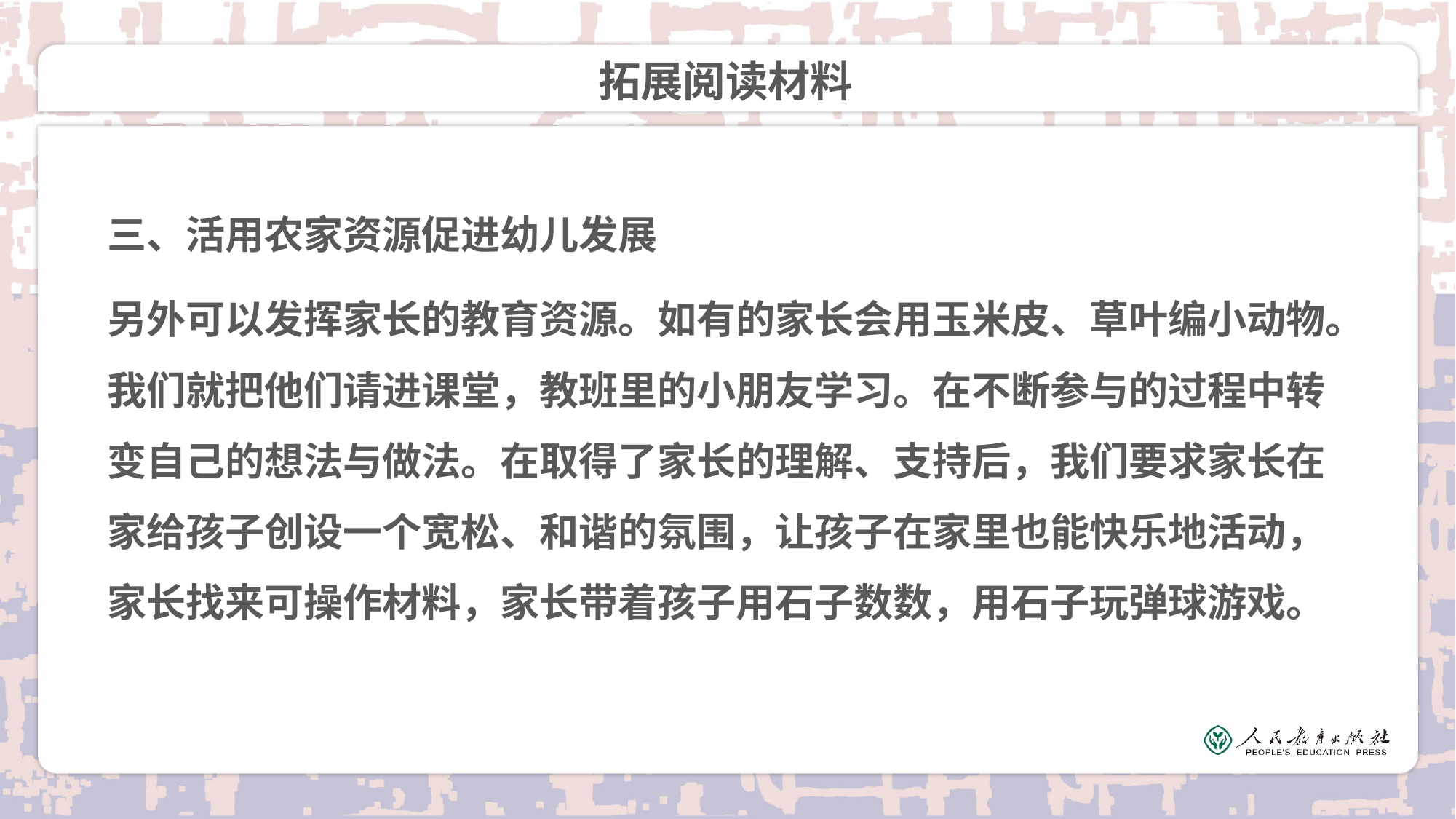

# 拓展阅读材料
三、活用农家资源促进幼儿发展
另外可以发挥家长的教育资源。如有的家长会用玉米皮、草叶编小动物。我们就把他们请进课堂，教班里的小朋友学习。在不断参与的过程中转变自己的想法与做法。在取得了家长的理解、支持后，我们要求家长在家给孩子创设一个宽松、和谐的氛围，让孩子在家里也能快乐地活动，家长找来可操作材料，家长带着孩子用石子数数，用石子玩弹球游戏。